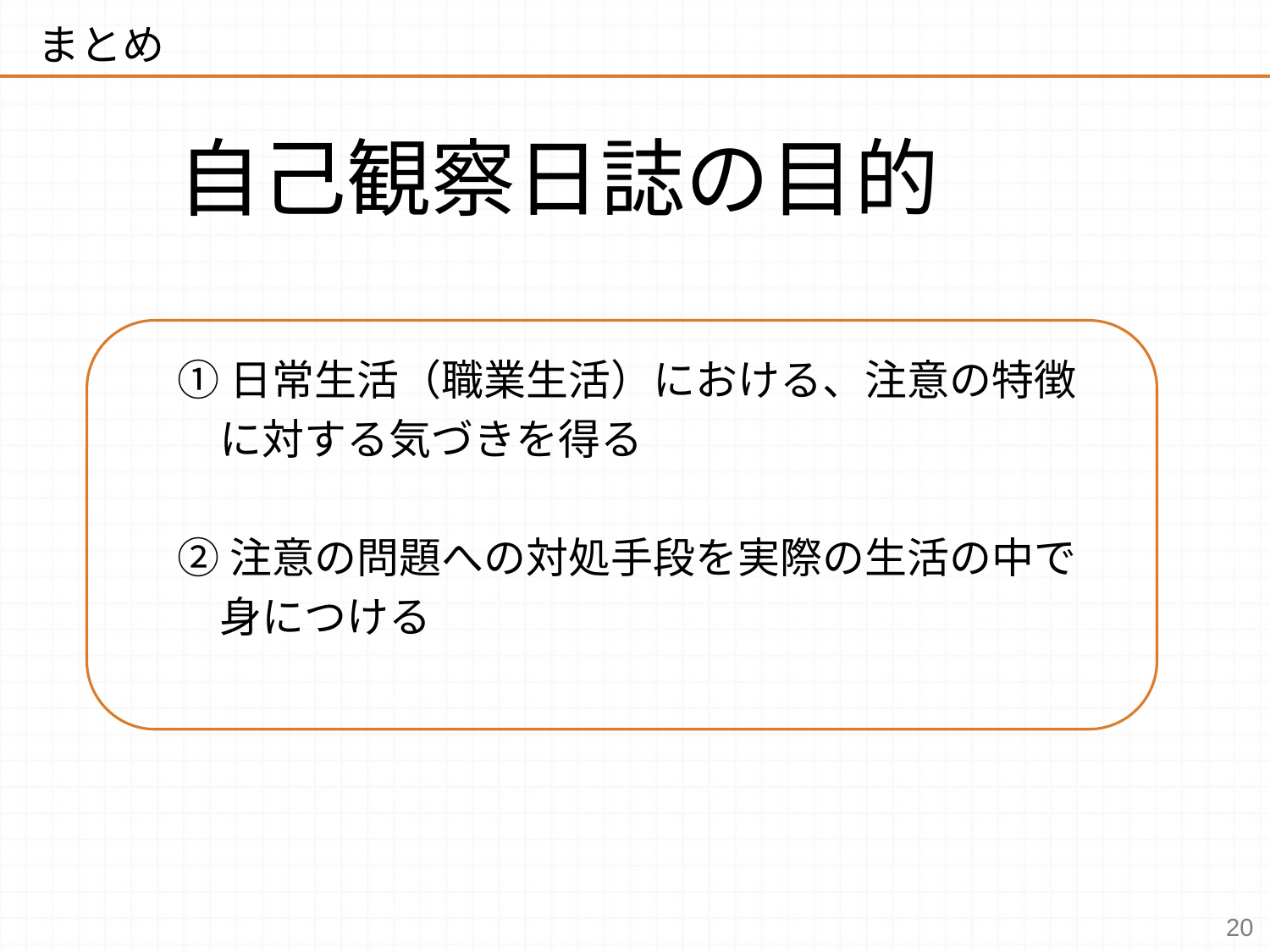

# まとめ
自己観察日誌の目的

①日常生活（職業生活）における、注意の特徴
　に対する気づきを得る

②注意の問題への対処手段を実際の生活の中で
　身につける

20